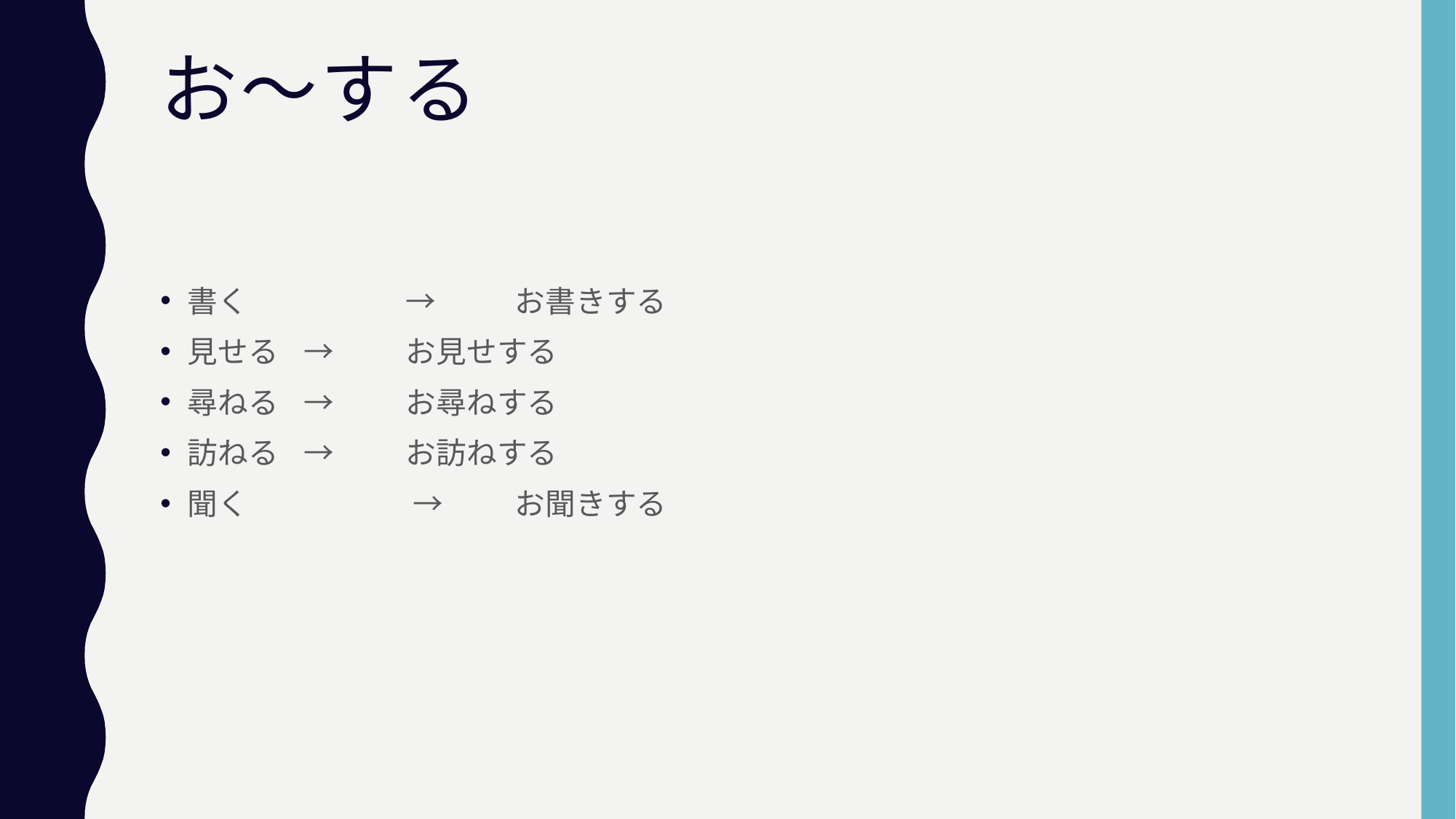

# お～する
書く		→	お書きする
見せる	 → 	お見せする
尋ねる	 → 	お尋ねする
訪ねる	 → 	お訪ねする
聞く		 → 	お聞きする